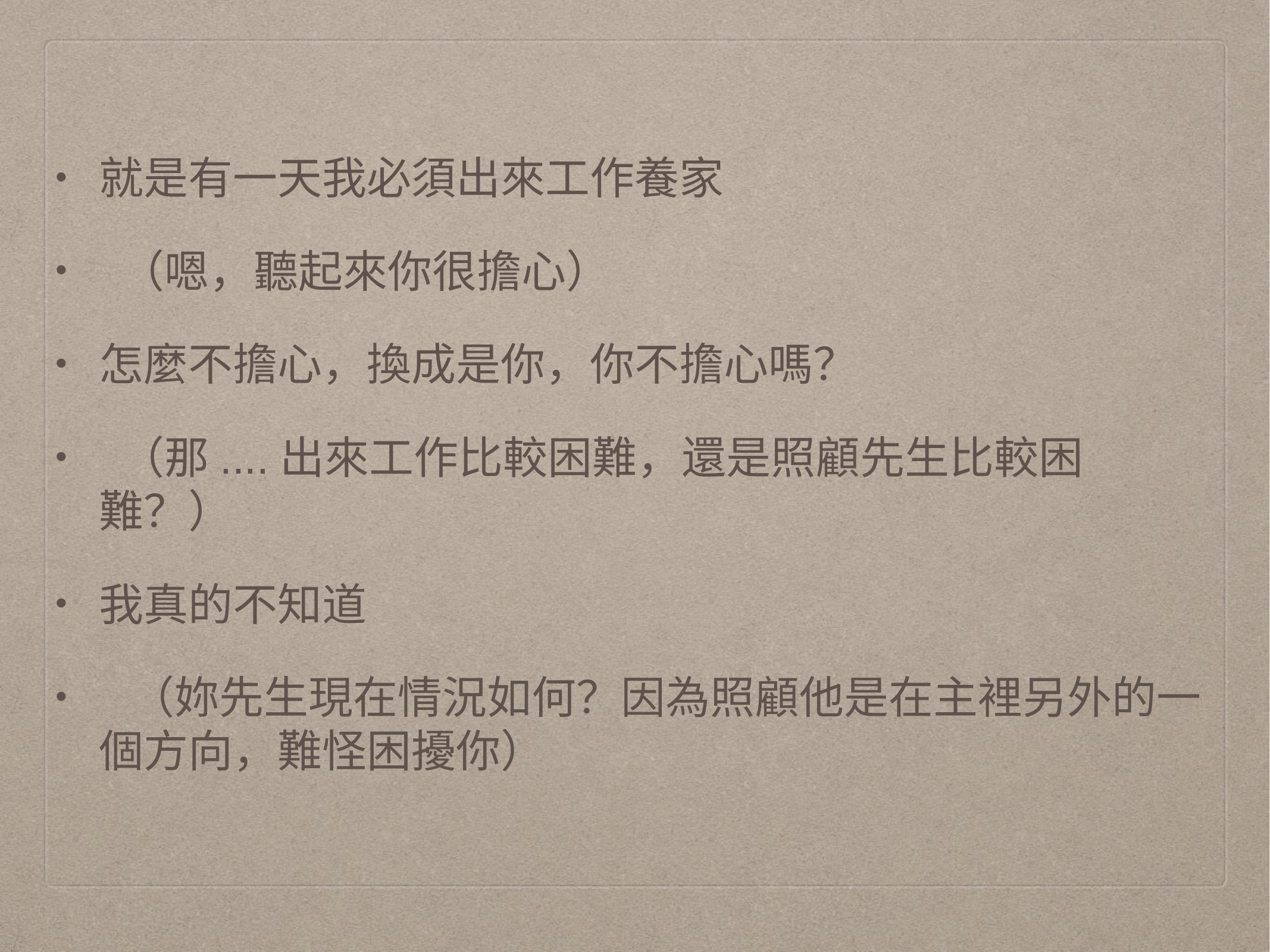

就是有一天我必須出來工作養家
 （嗯，聽起來你很擔心）
怎麼不擔心，換成是你，你不擔心嗎？
 （那....出來工作比較困難，還是照顧先生比較困難？）
我真的不知道
  （妳先生現在情況如何？因為照顧他是在主裡另外的一個方向，難怪困擾你）